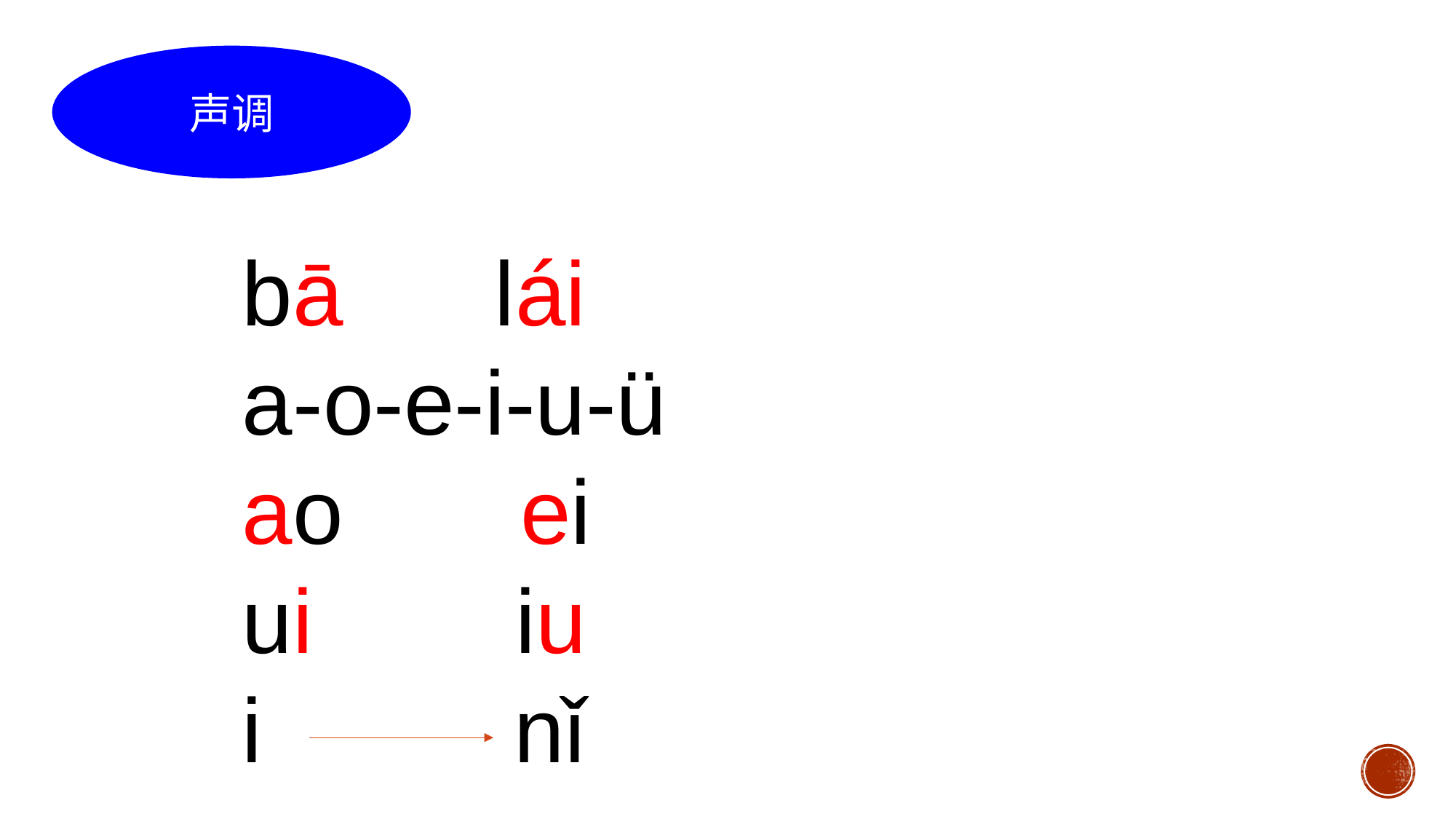

声调
bā      lái
a-o-e-i-u-ü
ao       ei
ui        iu
i          nǐ